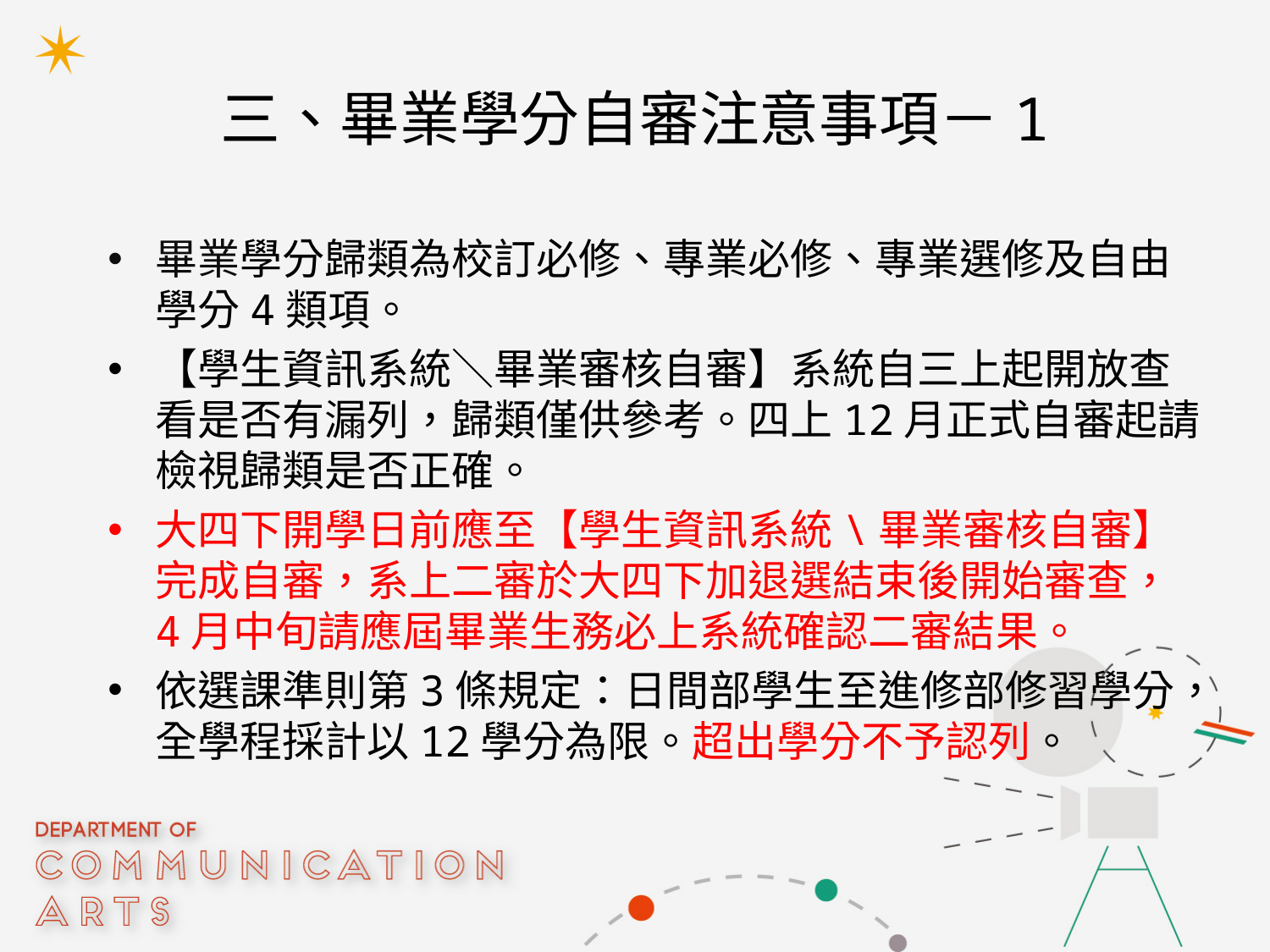

# 三、畢業學分自審注意事項－1
畢業學分歸類為校訂必修、專業必修、專業選修及自由學分4類項。
【學生資訊系統＼畢業審核自審】系統自三上起開放查看是否有漏列，歸類僅供參考。四上12月正式自審起請檢視歸類是否正確。
大四下開學日前應至【學生資訊系統\畢業審核自審】完成自審，系上二審於大四下加退選結束後開始審查，4月中旬請應屆畢業生務必上系統確認二審結果。
依選課準則第3條規定：日間部學生至進修部修習學分，全學程採計以12學分為限。超出學分不予認列。

5